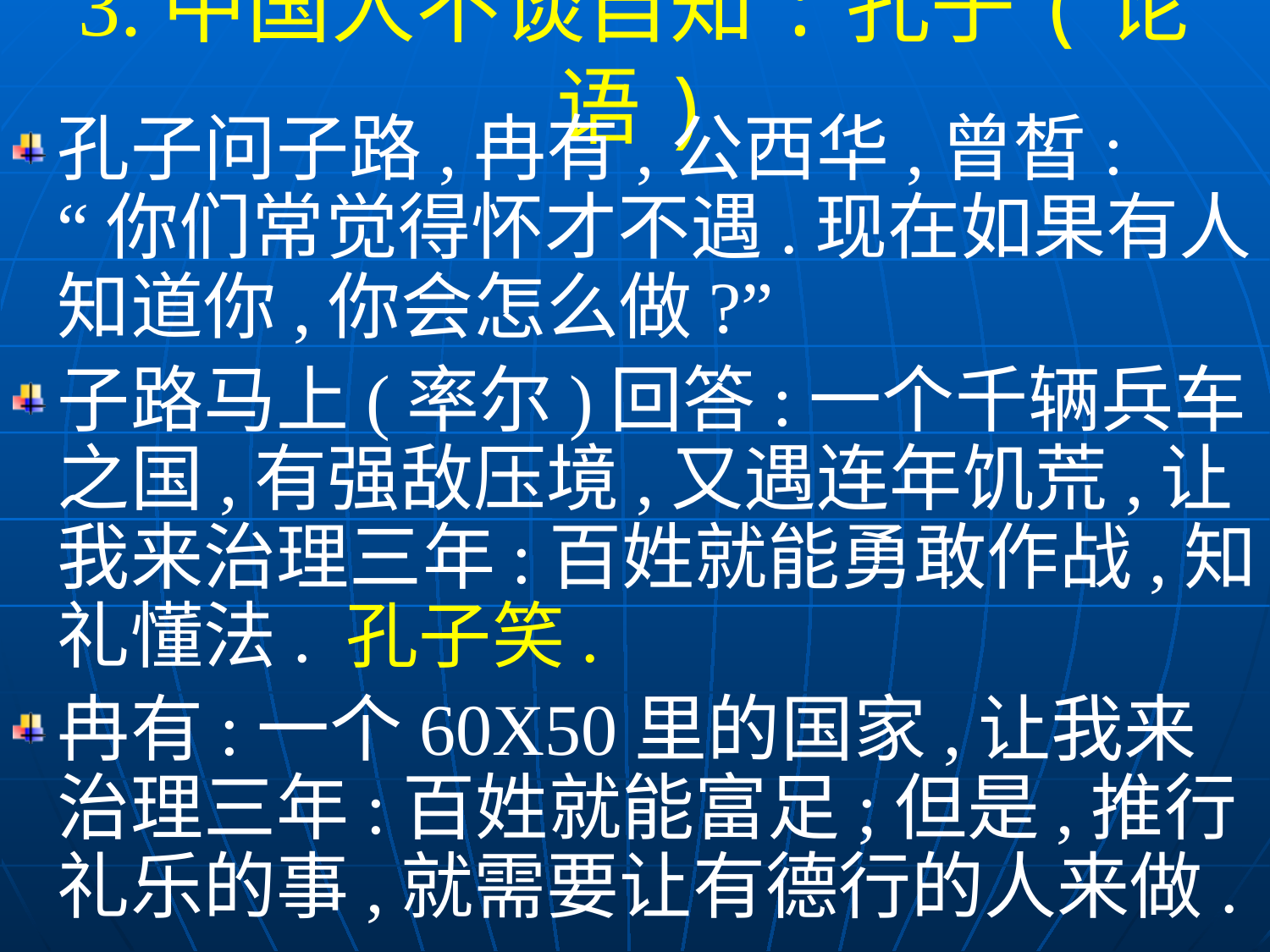

3.中国人不谈自知:孔子(论语)
孔子问子路,冉有,公西华,曾皙: “你们常觉得怀才不遇.现在如果有人知道你,你会怎么做?”
子路马上(率尔)回答:一个千辆兵车之国,有强敌压境,又遇连年饥荒,让我来治理三年:百姓就能勇敢作战,知礼懂法. 孔子笑.
冉有:一个60X50里的国家,让我来治理三年:百姓就能富足;但是,推行礼乐的事,就需要让有德行的人来做.